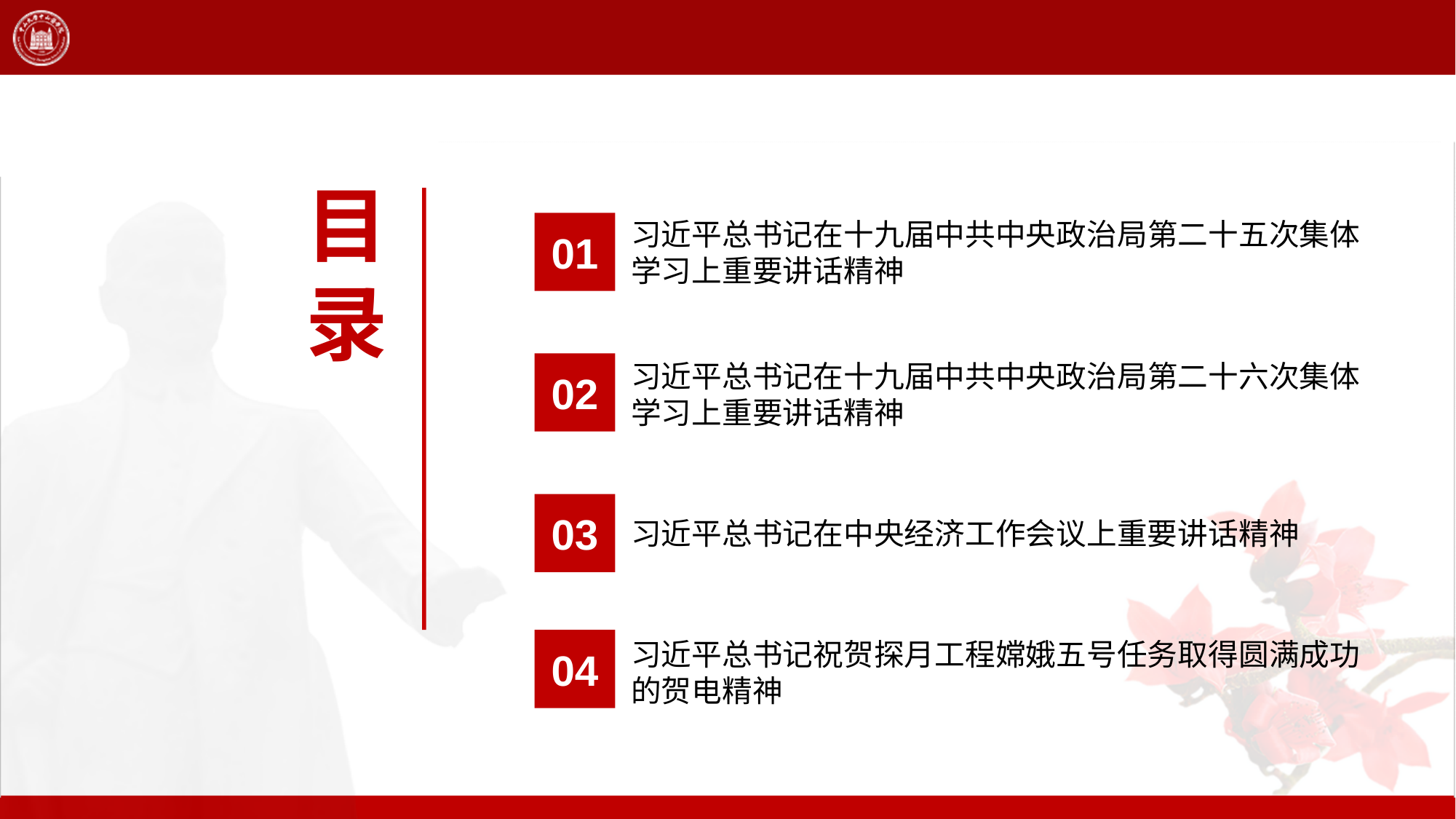

目录

习近平总书记在十九届中共中央政治局第二十五次集体学习上重要讲话精神
01
习近平总书记在十九届中共中央政治局第二十六次集体学习上重要讲话精神
02
03
习近平总书记在中央经济工作会议上重要讲话精神
04
习近平总书记祝贺探月工程嫦娥五号任务取得圆满成功的贺电精神